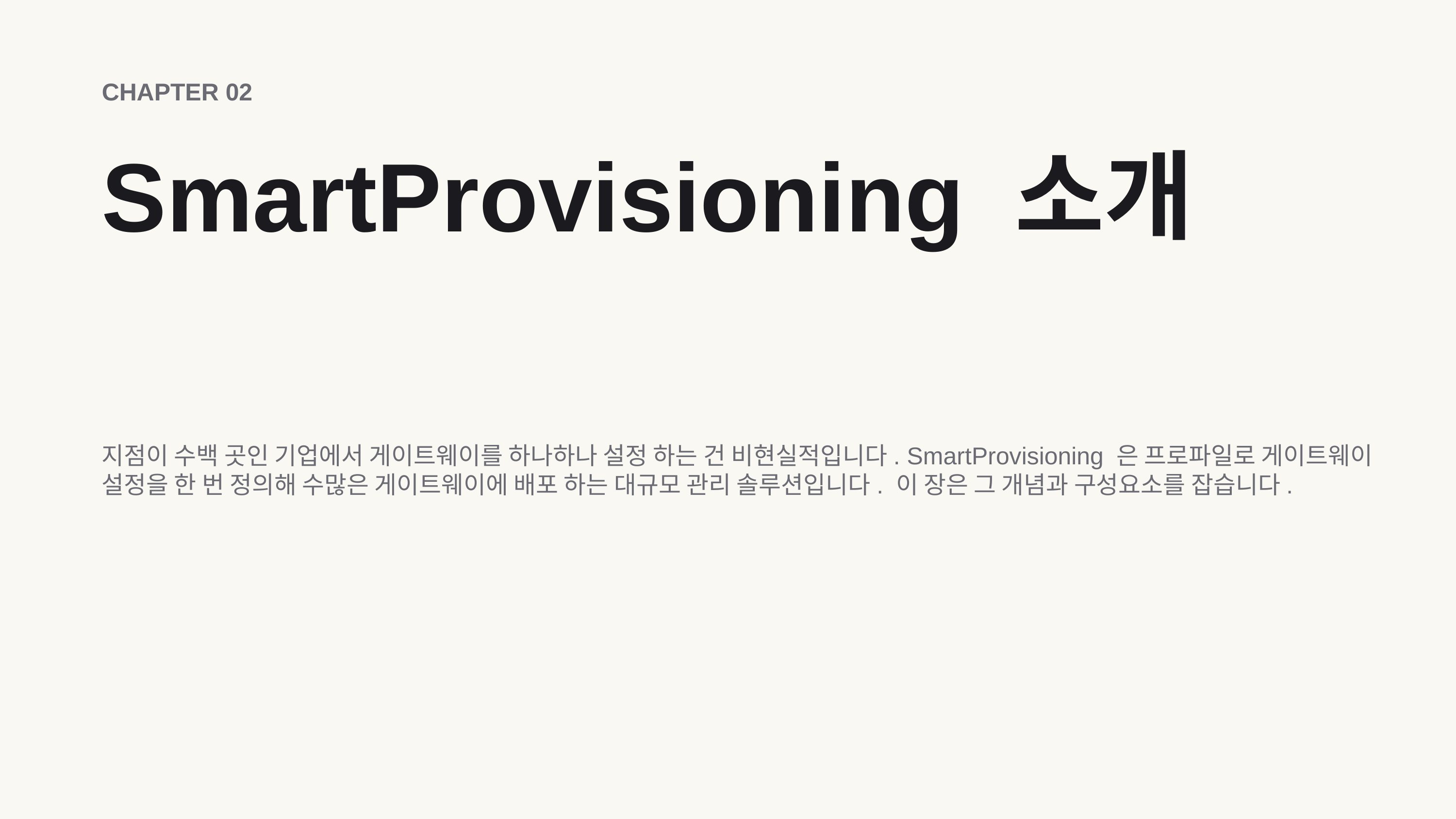

CHAPTER 02
SmartProvisioning 소개
지점이 수백 곳인 기업에서 게이트웨이를 하나하나 설정 하는 건 비현실적입니다. SmartProvisioning 은 프로파일로 게이트웨이 설정을 한 번 정의해 수많은 게이트웨이에 배포 하는 대규모 관리 솔루션입니다. 이 장은 그 개념과 구성요소를 잡습니다.